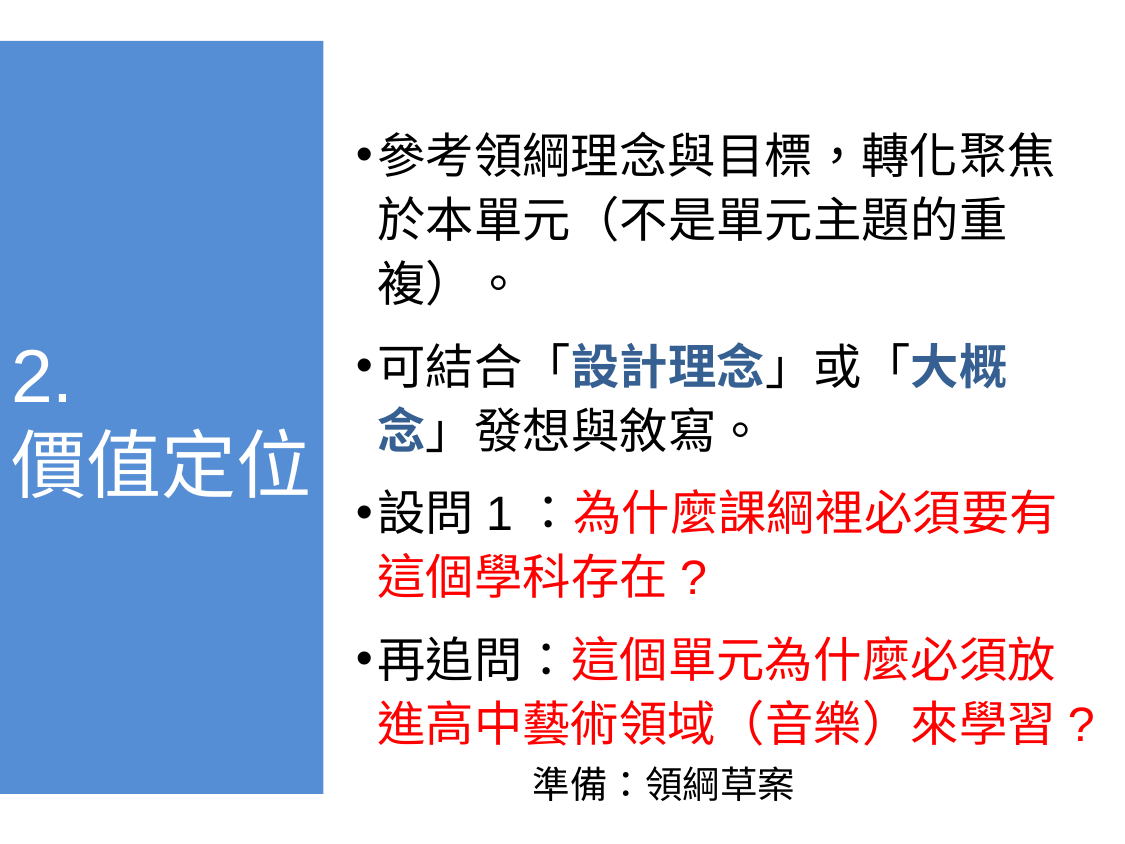

33
2.
價值定位
參考領綱理念與目標，轉化聚焦於本單元（不是單元主題的重複）。
可結合「設計理念」或「大概念」發想與敘寫。
設問1：為什麼課綱裡必須要有這個學科存在?
再追問：這個單元為什麼必須放進高中藝術領域（音樂）來學習?
準備：領綱草案